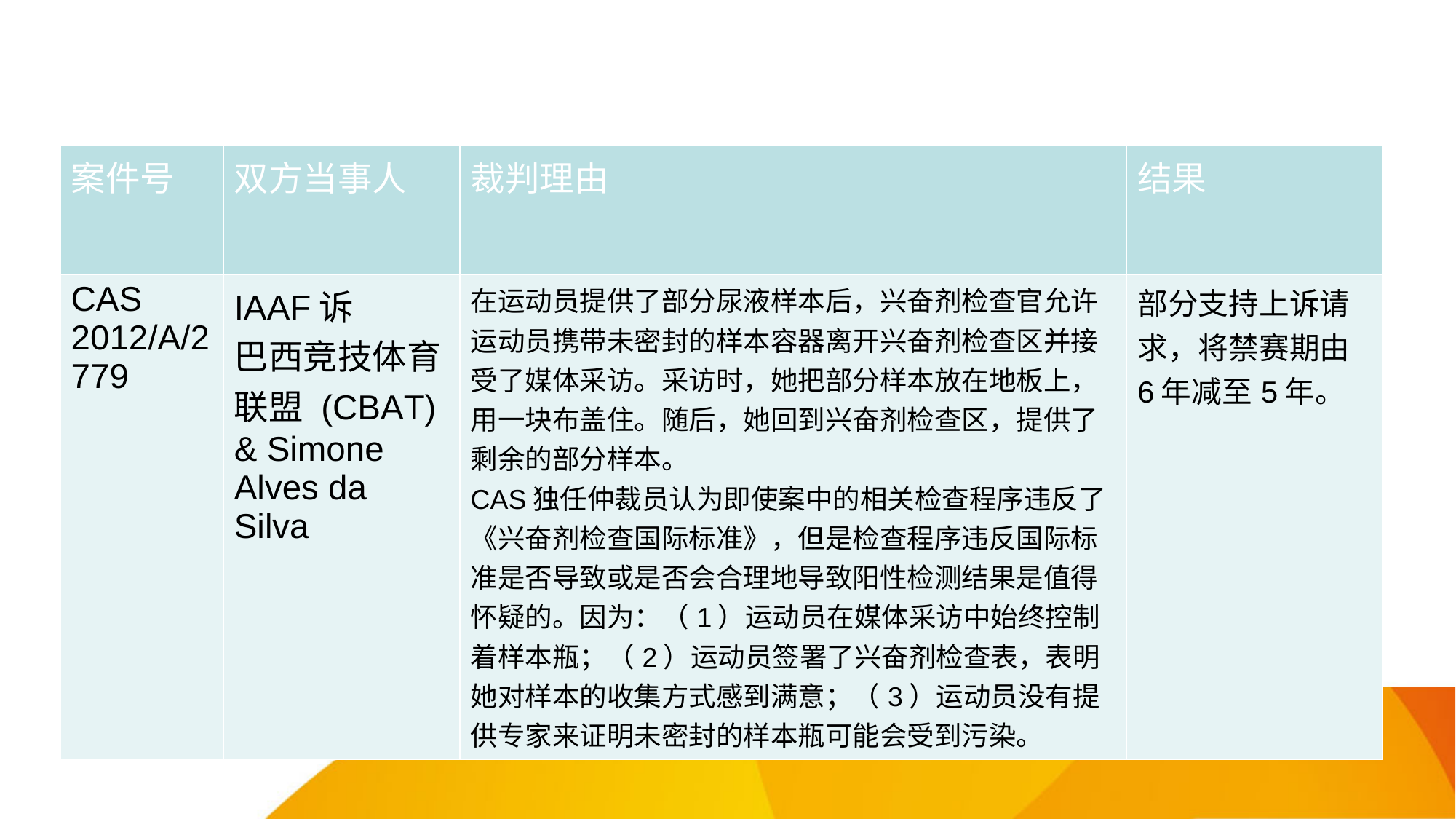

| 案件号 | 双方当事人 | 裁判理由 | 结果 |
| --- | --- | --- | --- |
| CAS 2012/A/2779 | IAAF诉 巴西竞技体育联盟 (CBAT) & Simone Alves da Silva | 在运动员提供了部分尿液样本后，兴奋剂检查官允许运动员携带未密封的样本容器离开兴奋剂检查区并接受了媒体采访。采访时，她把部分样本放在地板上，用一块布盖住。随后，她回到兴奋剂检查区，提供了剩余的部分样本。 CAS独任仲裁员认为即使案中的相关检查程序违反了《兴奋剂检查国际标准》，但是检查程序违反国际标准是否导致或是否会合理地导致阳性检测结果是值得怀疑的。因为：（1）运动员在媒体采访中始终控制着样本瓶；（2）运动员签署了兴奋剂检查表，表明她对样本的收集方式感到满意；（3）运动员没有提供专家来证明未密封的样本瓶可能会受到污染。 | 部分支持上诉请求，将禁赛期由6年减至5年。 |